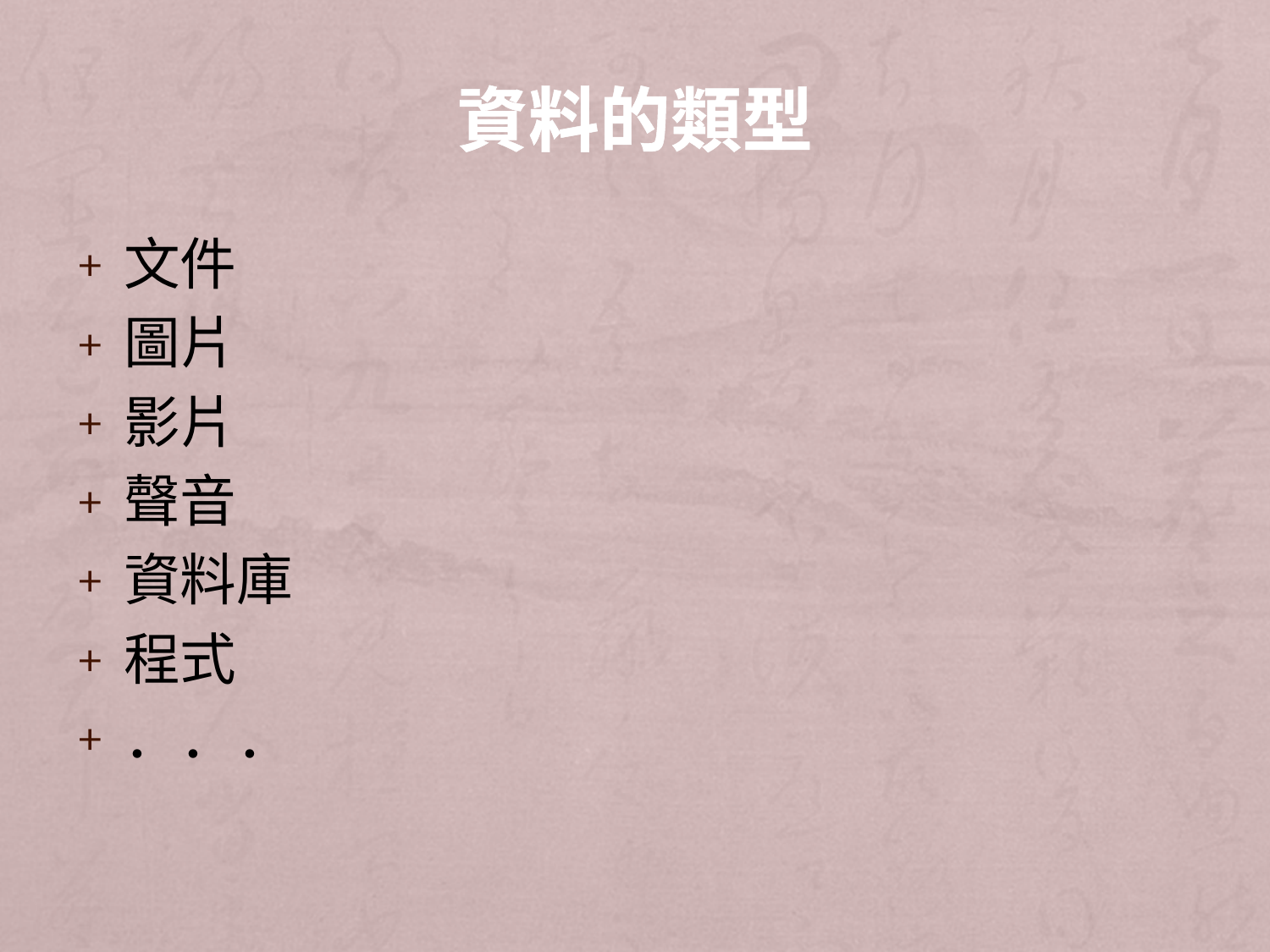

# 資料的類型
文件
圖片
影片
聲音
資料庫
程式
．．．